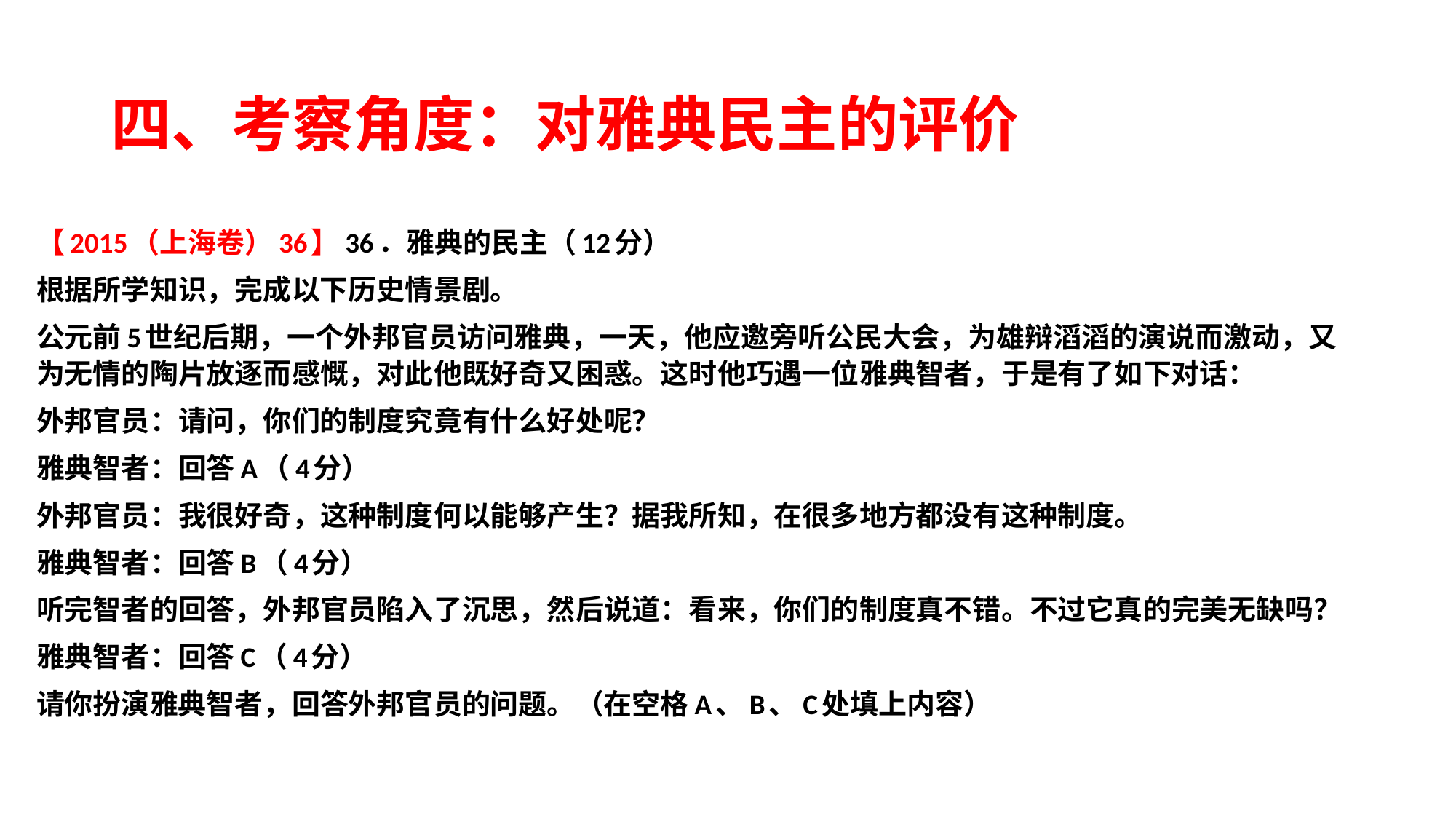

# 四、考察角度：对雅典民主的评价
【2015（上海卷）36】36．雅典的民主（12分）
根据所学知识，完成以下历史情景剧。
公元前5世纪后期，一个外邦官员访问雅典，一天，他应邀旁听公民大会，为雄辩滔滔的演说而激动，又为无情的陶片放逐而感慨，对此他既好奇又困惑。这时他巧遇一位雅典智者，于是有了如下对话：
外邦官员：请问，你们的制度究竟有什么好处呢？
雅典智者：回答A（4分）
外邦官员：我很好奇，这种制度何以能够产生？据我所知，在很多地方都没有这种制度。
雅典智者：回答B（4分）
听完智者的回答，外邦官员陷入了沉思，然后说道：看来，你们的制度真不错。不过它真的完美无缺吗？
雅典智者：回答C（4分）
请你扮演雅典智者，回答外邦官员的问题。（在空格A、B、C处填上内容）